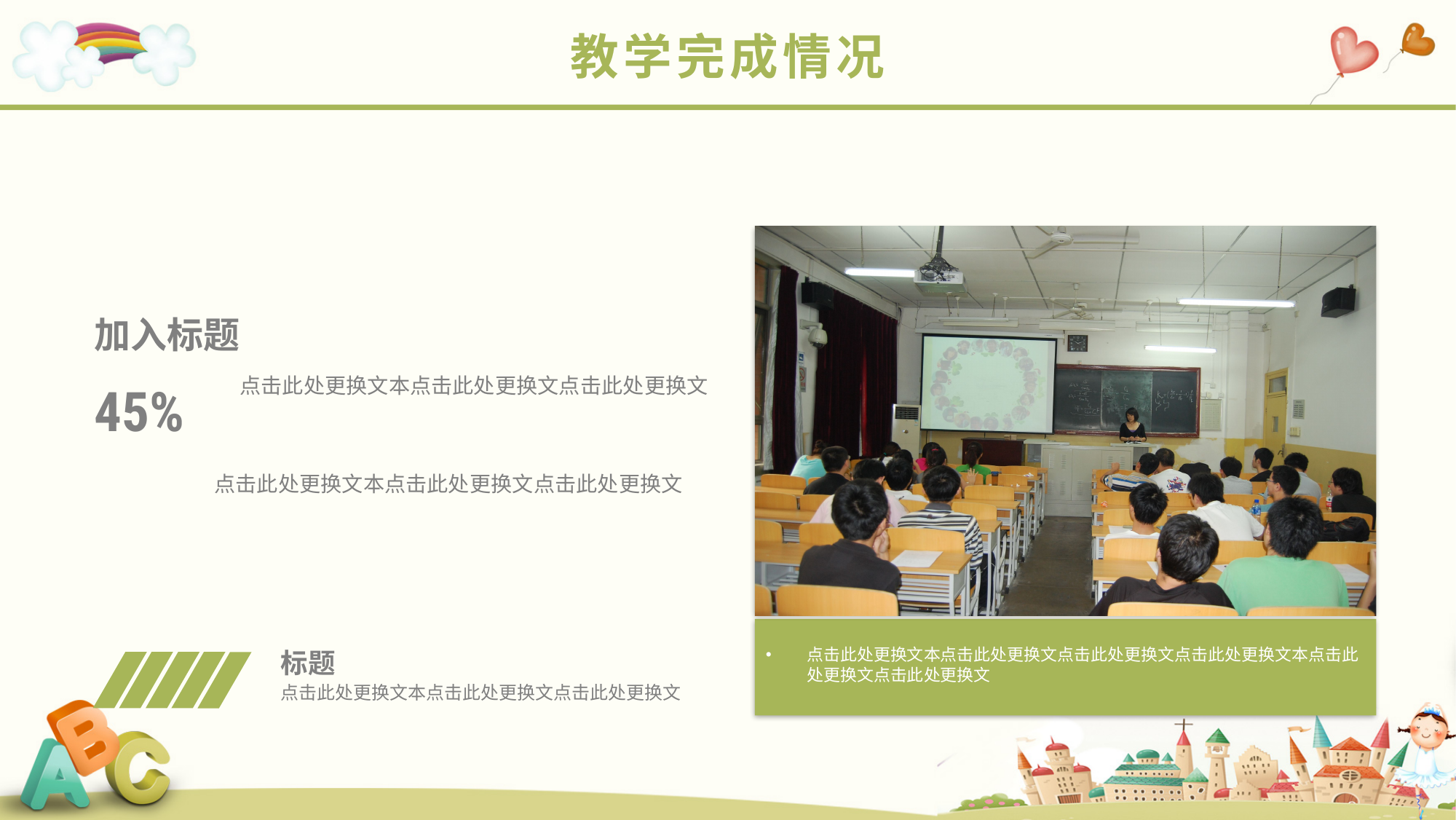

教学完成情况

点击此处更换文本点击此处更换文点击此处更换文点击此处更换文本点击此处更换文点击此处更换文
加入标题
点击此处更换文本点击此处更换文点击此处更换文
45%
点击此处更换文本点击此处更换文点击此处更换文
标题

点击此处更换文本点击此处更换文点击此处更换文